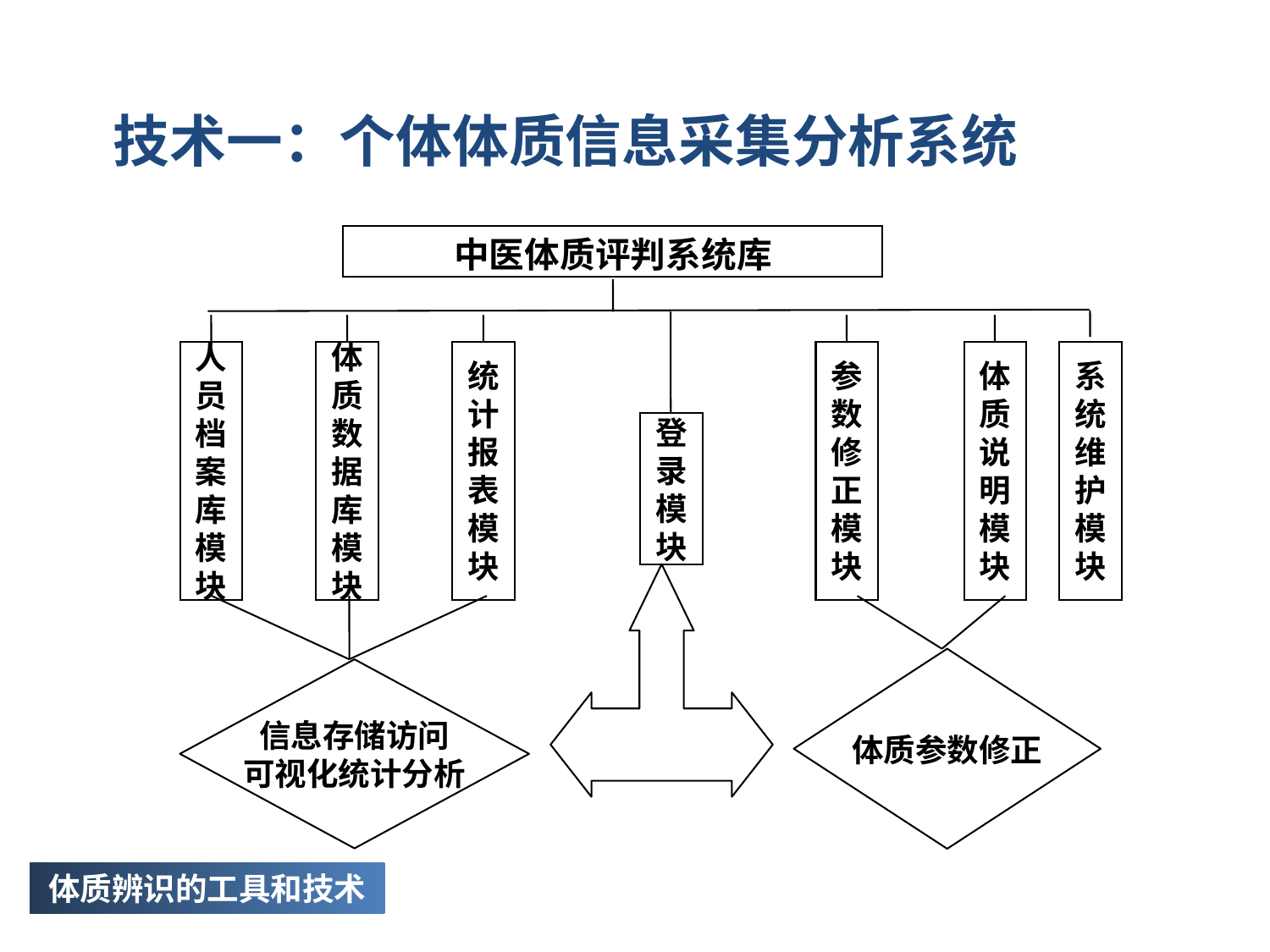

技术一：个体体质信息采集分析系统
中医体质评判系统库

人
员
档
案
库
模
块
体
质
数
据
库
模
块
统
计
报
表
模
块
参
数
修
正
模
块
体
质
说
明
模
块
系
统
维
护
模
块
登
录
模
块

体质参数修正

信息存储访问
可视化统计分析
体质辨识的工具和技术